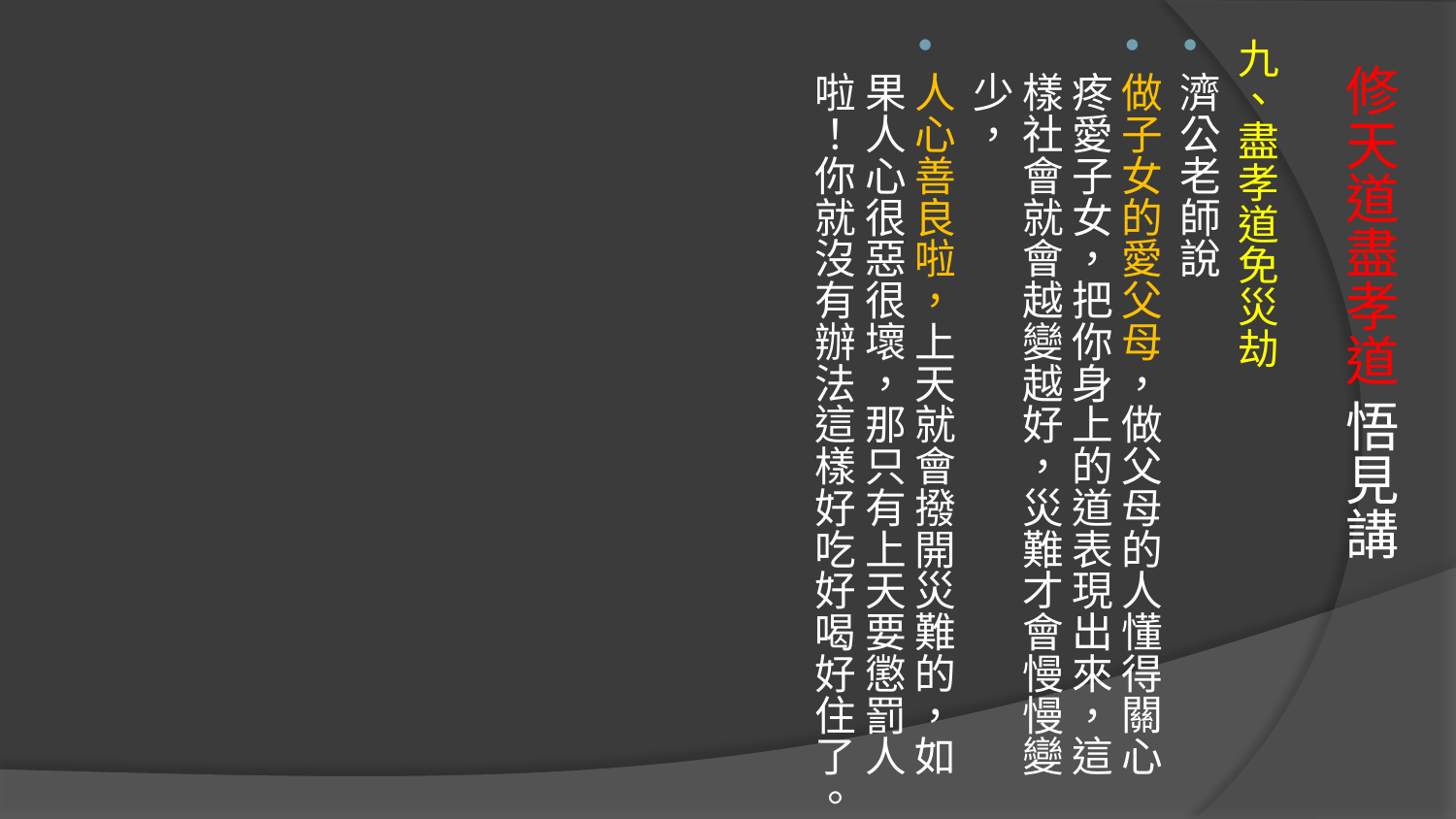

九、盡孝道免災劫
濟公老師說
做子女的愛父母，做父母的人懂得關心疼愛子女，把你身上的道表現出來，這樣社會就會越變越好，災難才會慢慢變少，
人心善良啦，上天就會撥開災難的，如果人心很惡很壞，那只有上天要懲罰人啦！你就沒有辦法這樣好吃好喝好住了。

# 修天道盡孝道 悟見講